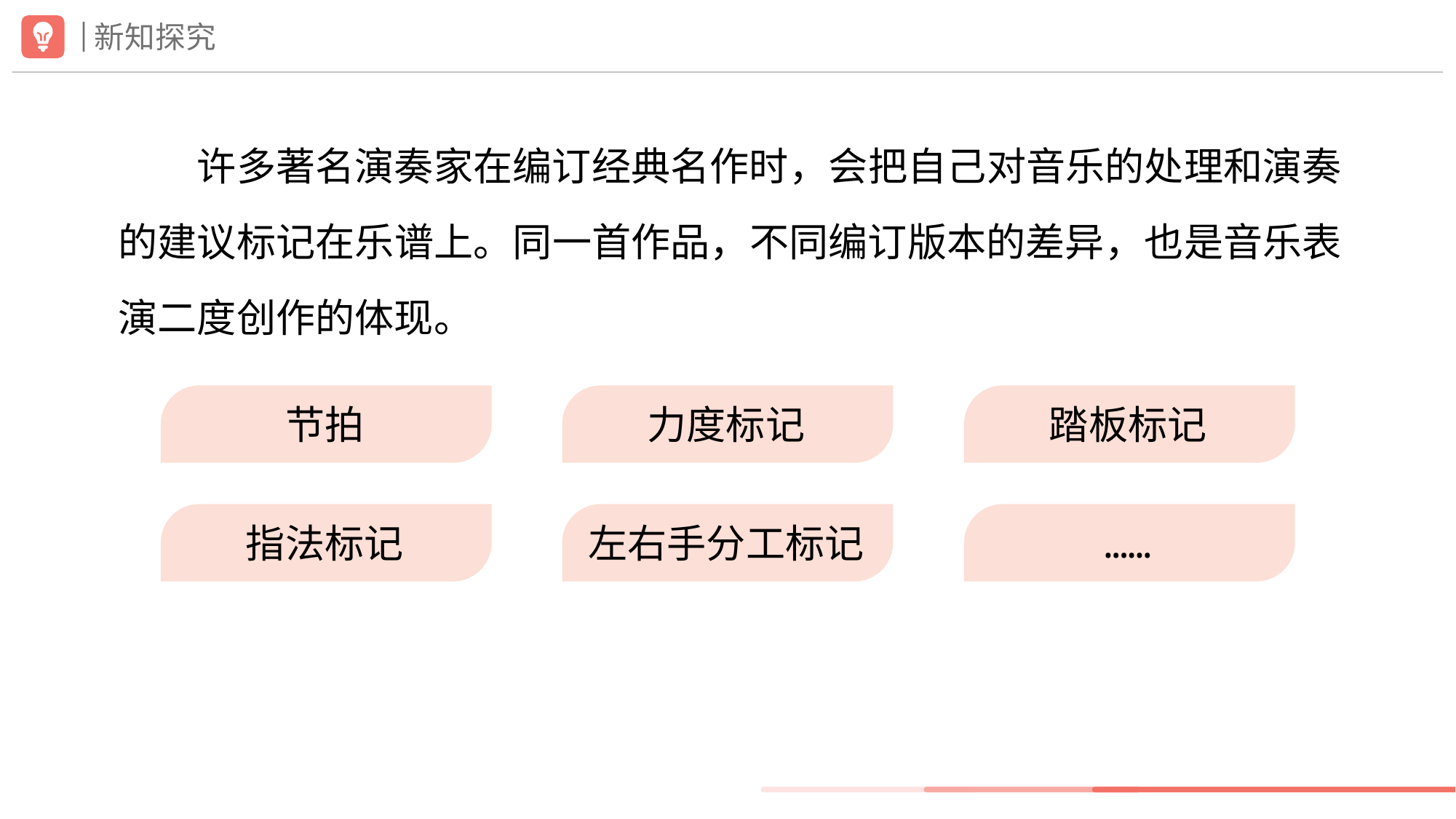

新知探究

　　许多著名演奏家在编订经典名作时，会把自己对音乐的处理和演奏
的建议标记在乐谱上。同一首作品，不同编订版本的差异，也是音乐表
演二度创作的体现。

节拍

力度标记

踏板标记

指法标记

左右手分工标记

……